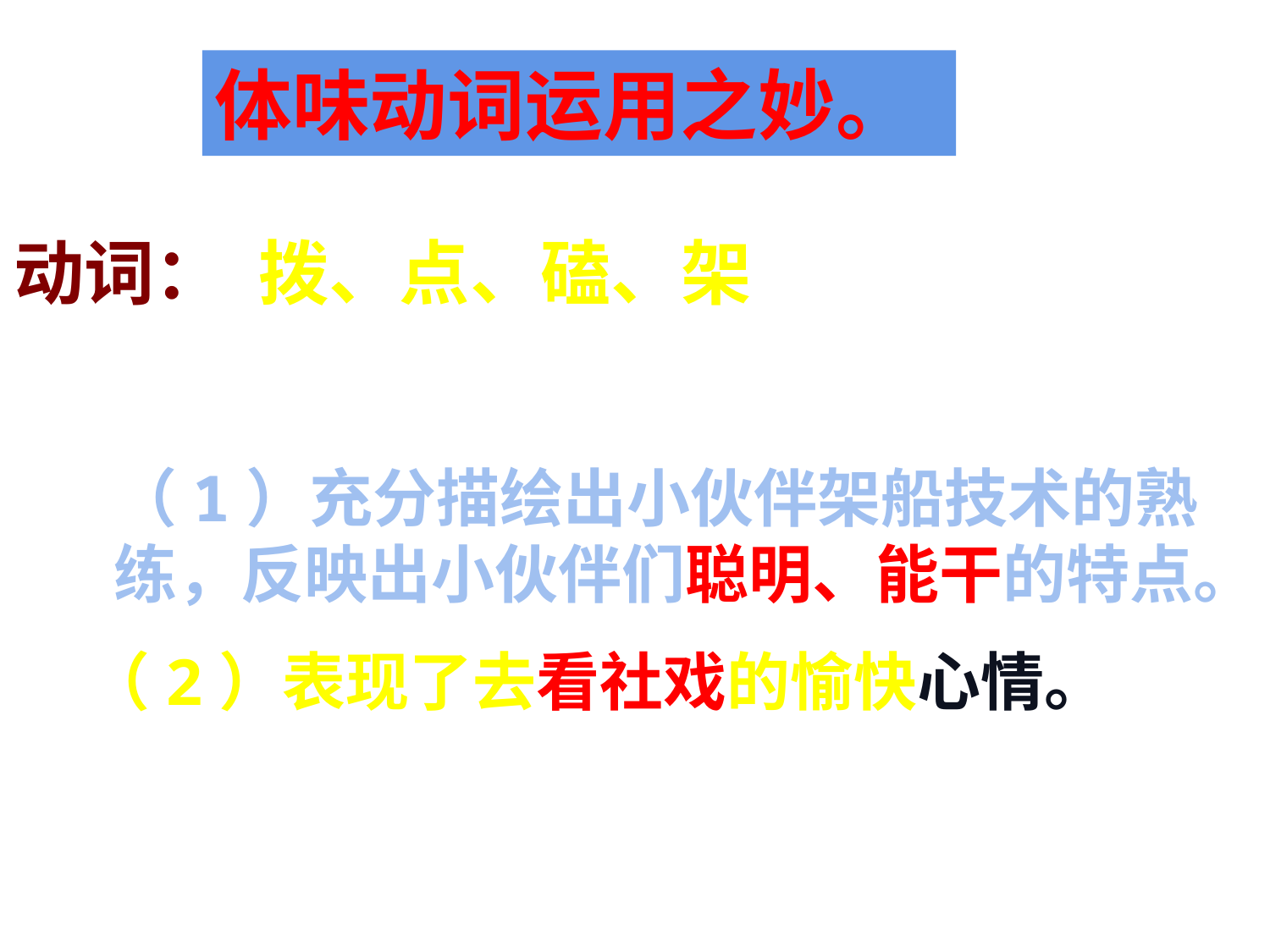

体味动词运用之妙。
动词：
拨、点、磕、架

（1）充分描绘出小伙伴架船技术的熟练，反映出小伙伴们聪明、能干的特点。
（2）表现了去看社戏的愉快心情。